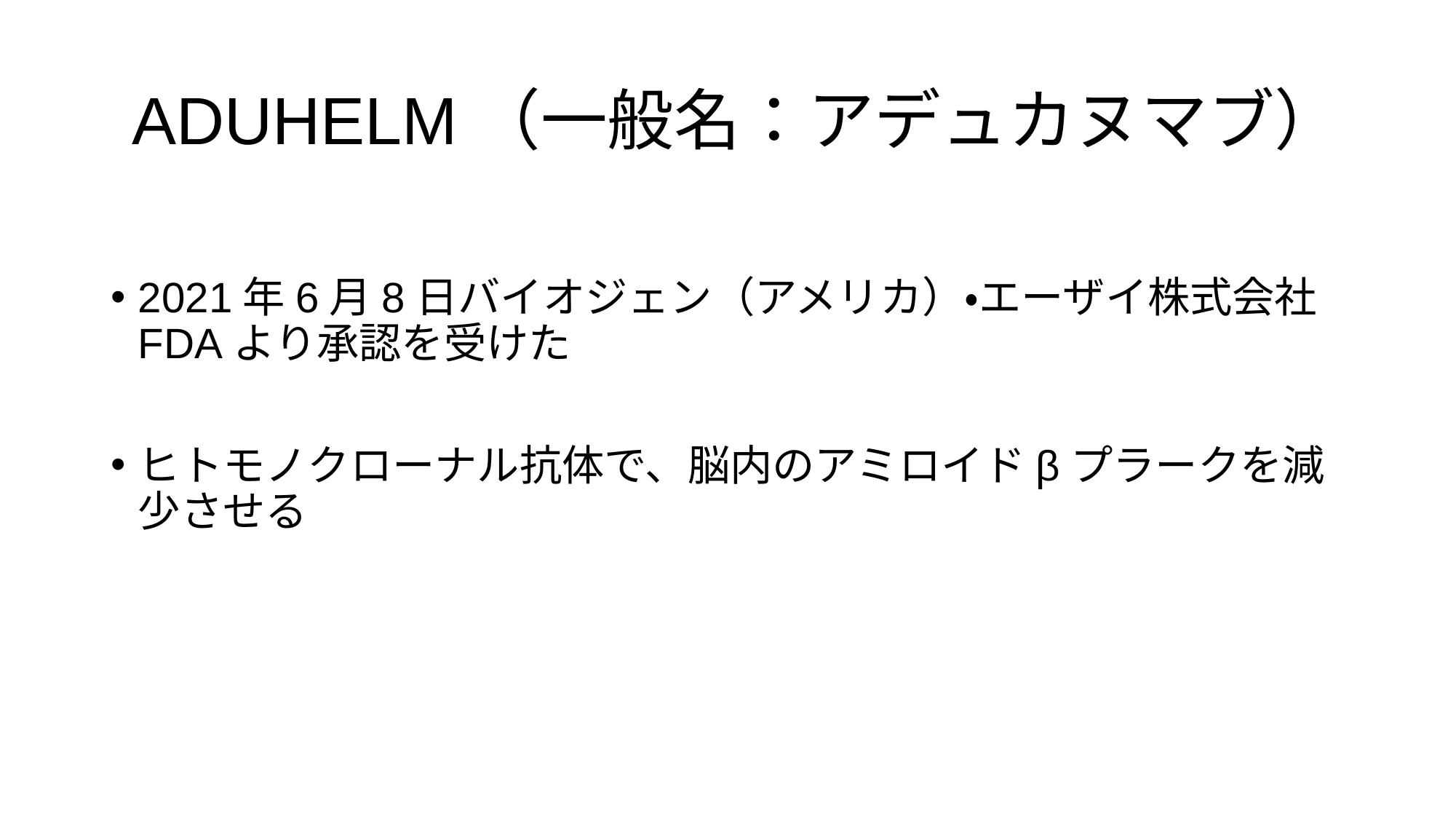

# ADUHELM（一般名：アデュカヌマブ）
2021年6月8日バイオジェン（アメリカ）・エーザイ株式会社FDAより承認を受けた

ヒトモノクローナル抗体で、脳内のアミロイドβプラークを減少させる